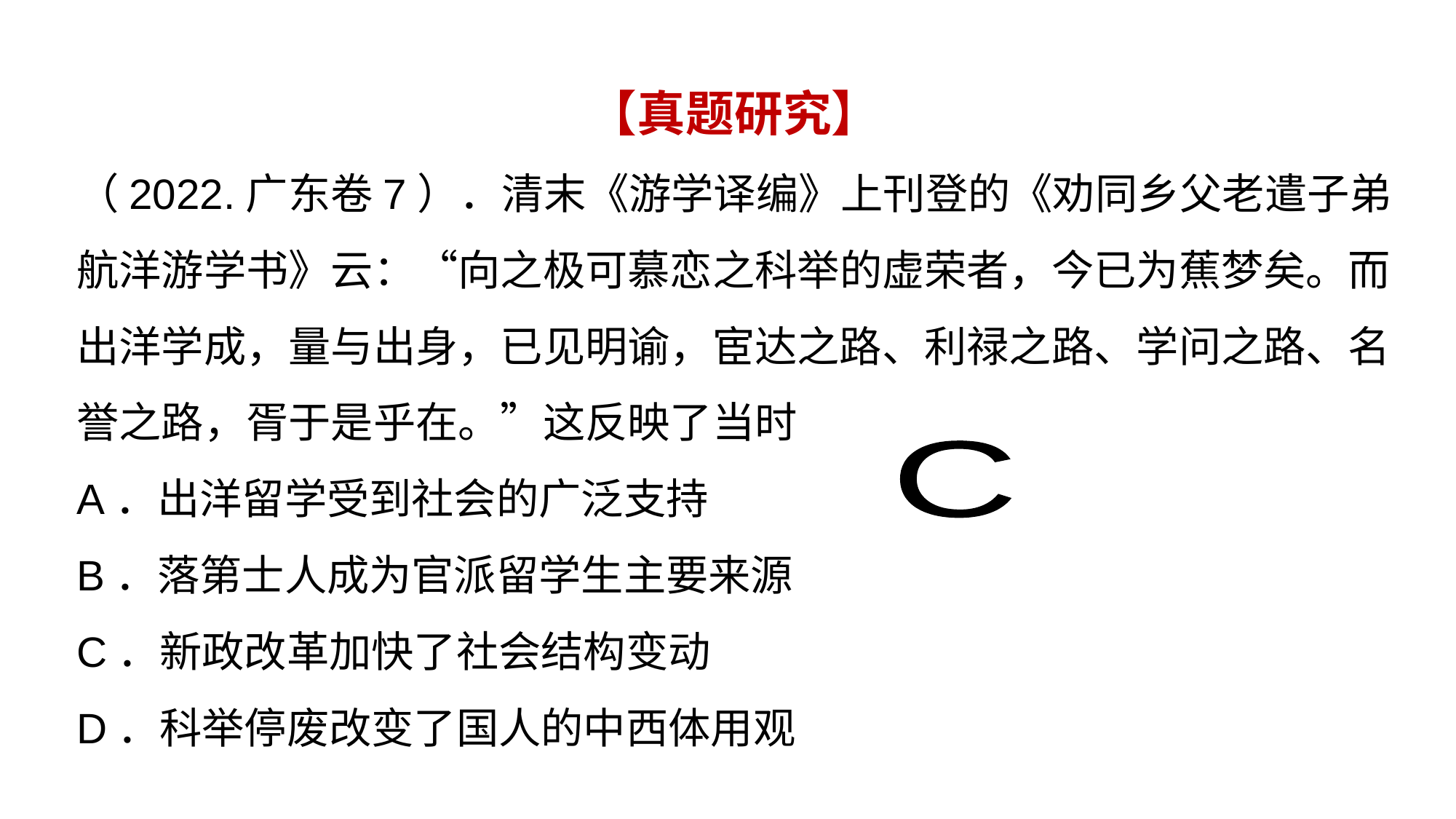

【真题研究】
（2022.广东卷7）．清末《游学译编》上刊登的《劝同乡父老遣子弟航洋游学书》云：“向之极可慕恋之科举的虚荣者，今已为蕉梦矣。而出洋学成，量与出身，已见明谕，宦达之路、利禄之路、学问之路、名誉之路，胥于是乎在。”这反映了当时
A．出洋留学受到社会的广泛支持
B．落第士人成为官派留学生主要来源
C．新政改革加快了社会结构变动
D．科举停废改变了国人的中西体用观
C